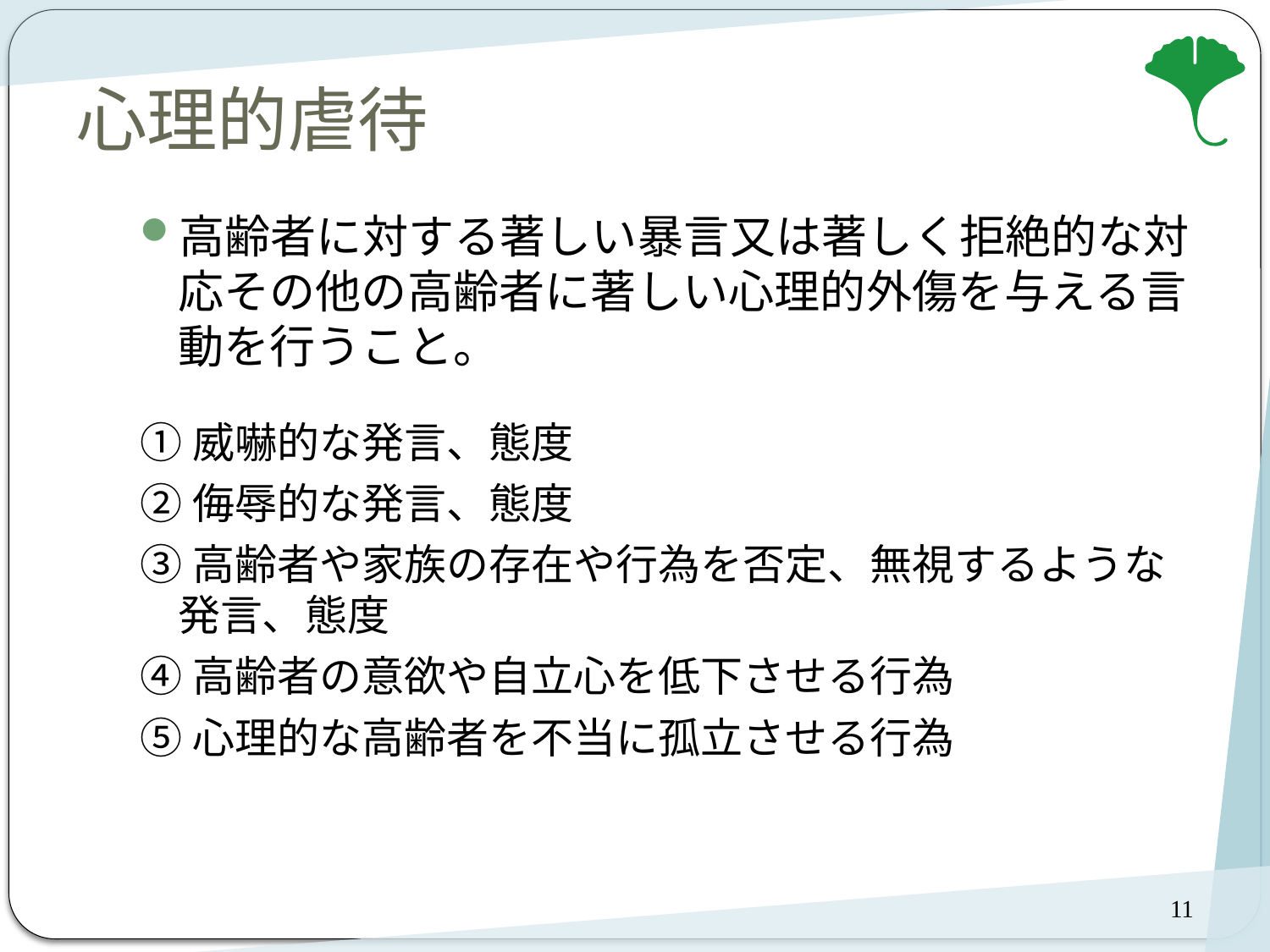

# 心理的虐待
高齢者に対する著しい暴言又は著しく拒絶的な対応その他の高齢者に著しい心理的外傷を与える言動を行うこと。

①威嚇的な発言、態度
②侮辱的な発言、態度
③高齢者や家族の存在や行為を否定、無視するような発言、態度
④高齢者の意欲や自立心を低下させる行為
⑤心理的な高齢者を不当に孤立させる行為

11